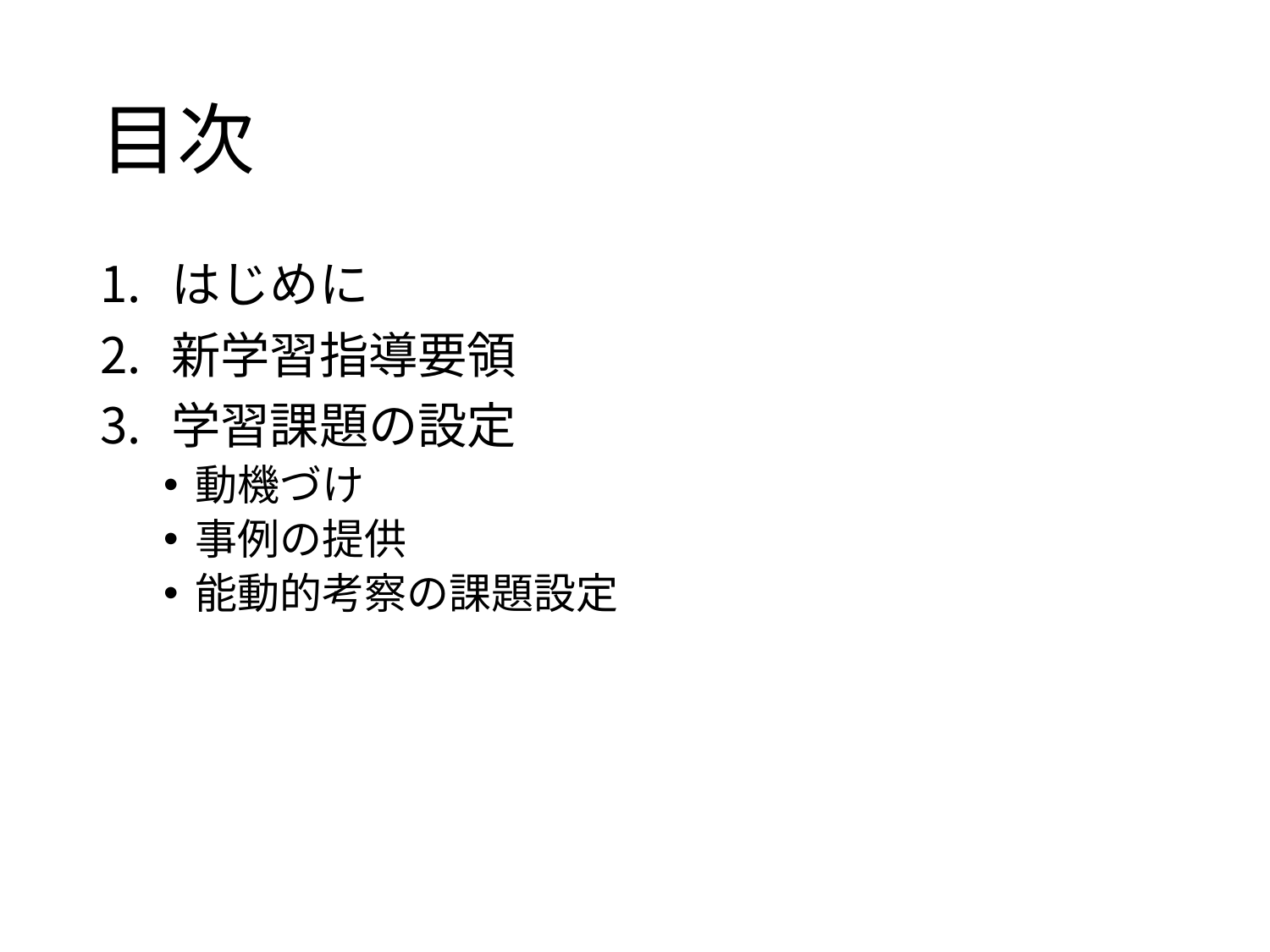

# 目次
はじめに
新学習指導要領
学習課題の設定
動機づけ
事例の提供
能動的考察の課題設定